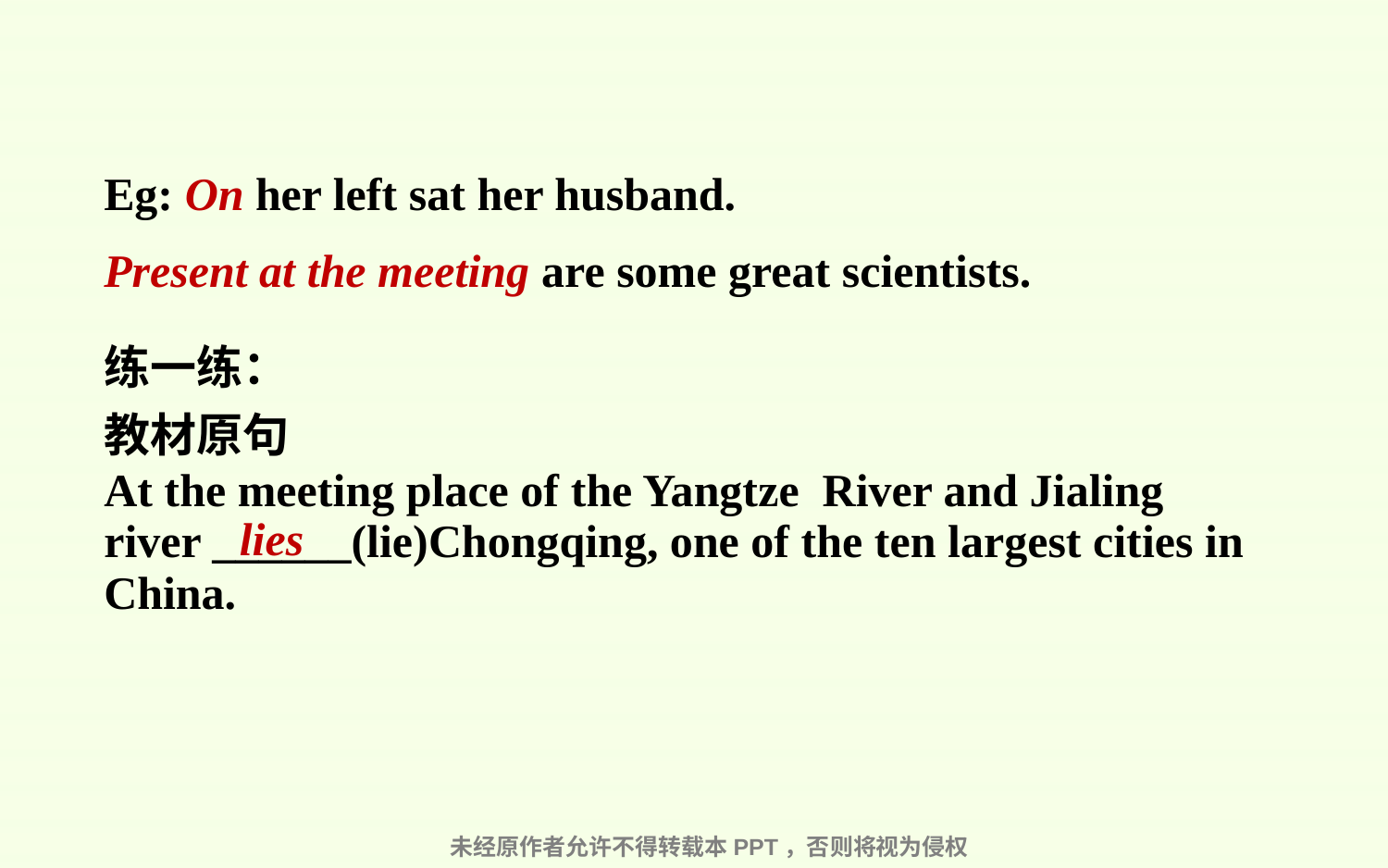

| Eg: On her left sat her husband. Present at the meeting are some great scientists. 练一练： 教材原句 At the meeting place of the Yangtze River and Jialing river \_\_\_\_\_\_(lie)Chongqing, one of the ten largest cities in China. |
| --- |
 lies